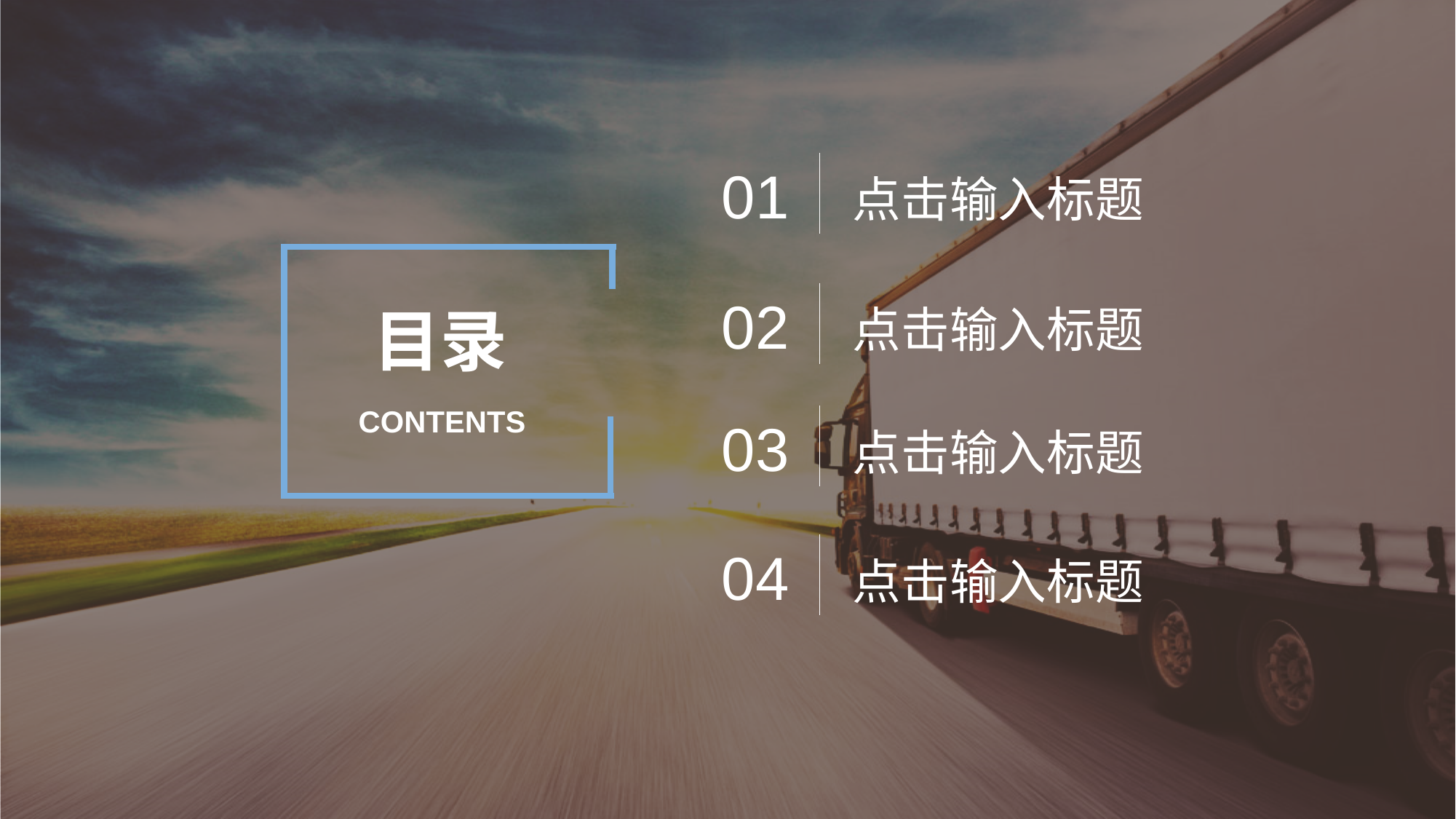

01
点击输入标题

02
点击输入标题
目录
CONTENTS
03
点击输入标题
04
点击输入标题